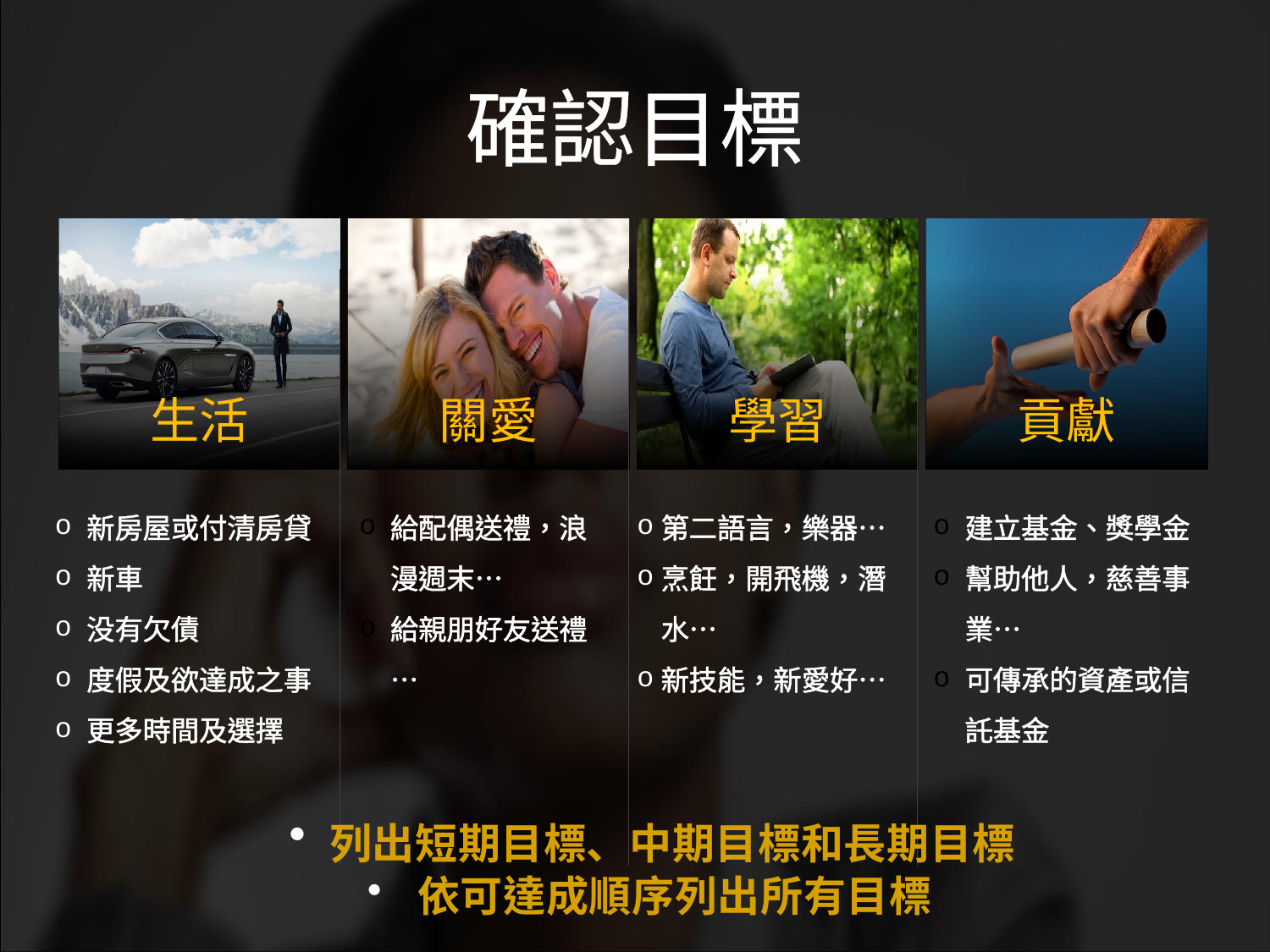

確認目標

生活

關愛

學習

貢獻
新房屋或付清房貸
新車
没有欠債
度假及欲達成之事
更多時間及選擇
給配偶送禮，浪漫週末…
給親朋好友送禮…
建立基金、獎學金
幫助他人，慈善事業…
可傳承的資產或信託基金
第二語言，樂器…
烹飪，開飛機，潛水…
新技能，新愛好…
 列出短期目標、中期目標和長期目標
 依可達成順序列出所有目標